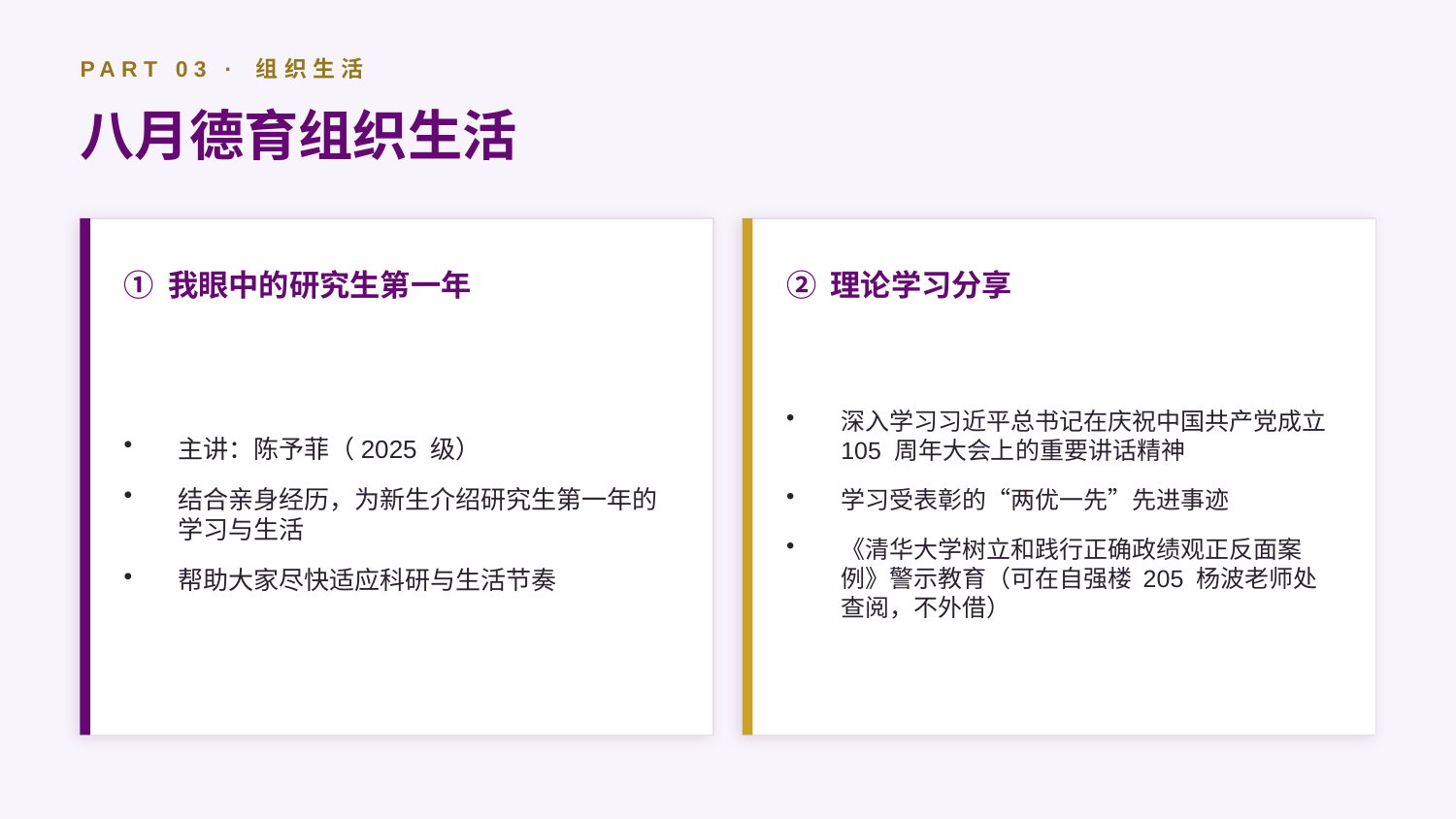

PART 03 · 组织生活
八月德育组织生活

① 我眼中的研究生第一年
② 理论学习分享
主讲：陈予菲（2025 级）
结合亲身经历，为新生介绍研究生第一年的学习与生活
帮助大家尽快适应科研与生活节奏
深入学习习近平总书记在庆祝中国共产党成立 105 周年大会上的重要讲话精神
学习受表彰的“两优一先”先进事迹
《清华大学树立和践行正确政绩观正反面案例》警示教育（可在自强楼 205 杨波老师处查阅，不外借）